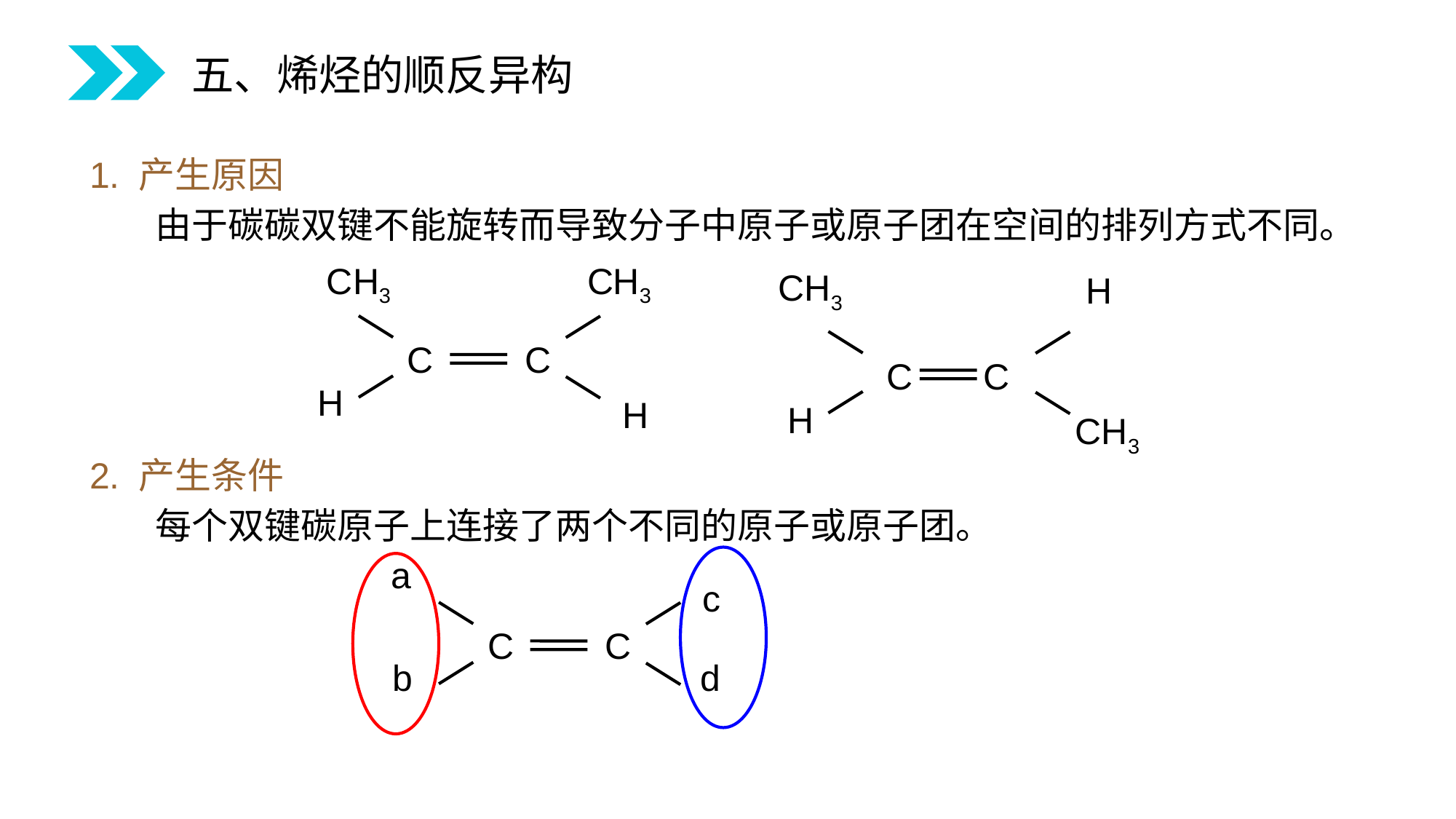

五、烯烃的顺反异构
1. 产生原因
       由于碳碳双键不能旋转而导致分子中原子或原子团在空间的排列方式不同。

2. 产生条件
       每个双键碳原子上连接了两个不同的原子或原子团。
CH3
CH3

C         C

H
H
CH3
H

C       C

H
CH3
a
c

C         C

b
d